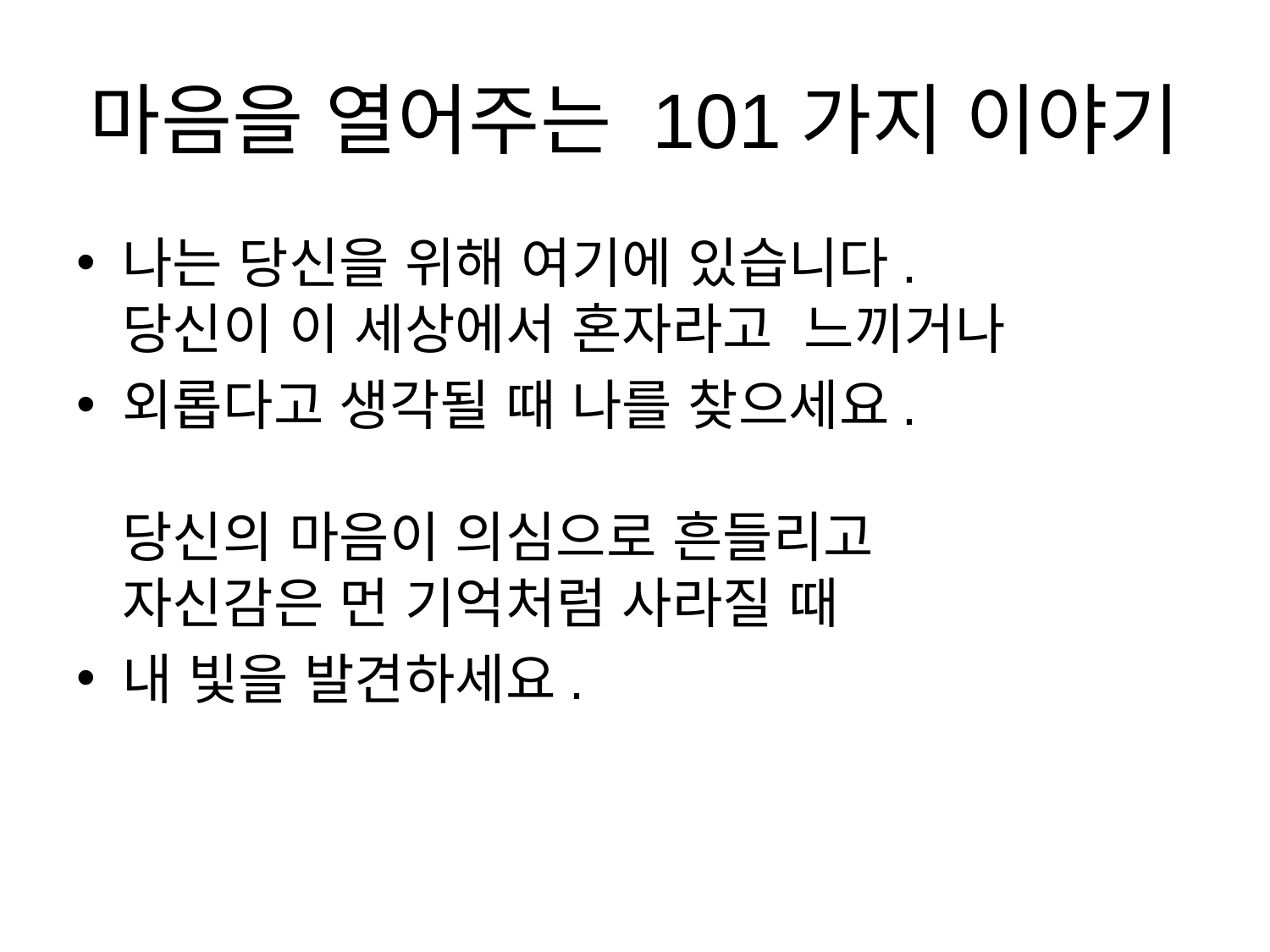

# 마음을 열어주는 101가지 이야기
나는 당신을 위해 여기에 있습니다.
당신이 이 세상에서 혼자라고  느끼거나
외롭다고 생각될 때 나를 찾으세요.
당신의 마음이 의심으로 흔들리고
자신감은 먼 기억처럼 사라질 때
내 빛을 발견하세요.